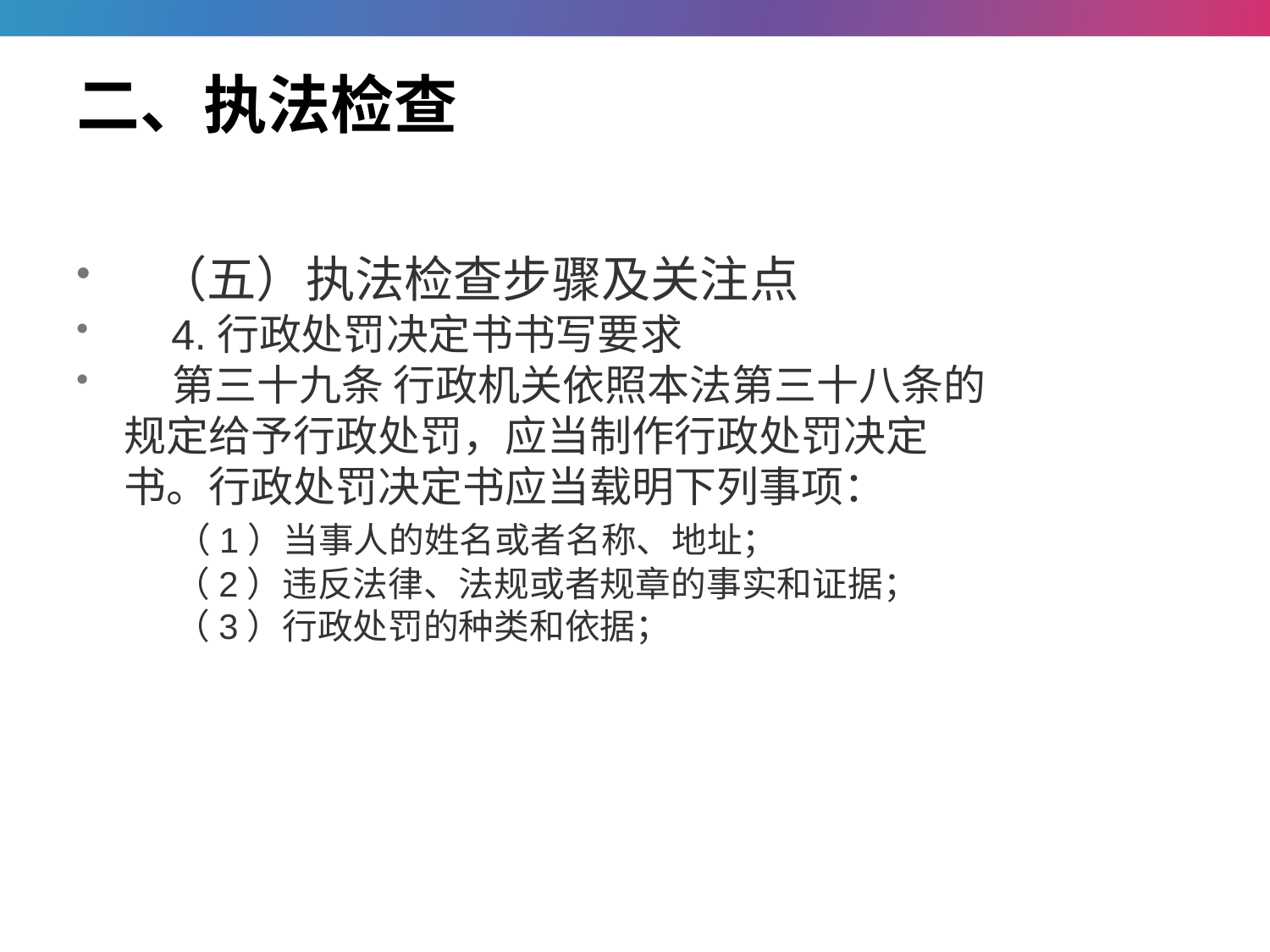

# 二、执法检查
  （五）执法检查步骤及关注点
    4.行政处罚决定书书写要求
    第三十九条 行政机关依照本法第三十八条的规定给予行政处罚，应当制作行政处罚决定书。行政处罚决定书应当载明下列事项：
　 （1）当事人的姓名或者名称、地址；
　  （2）违反法律、法规或者规章的事实和证据；
　  （3）行政处罚的种类和依据；